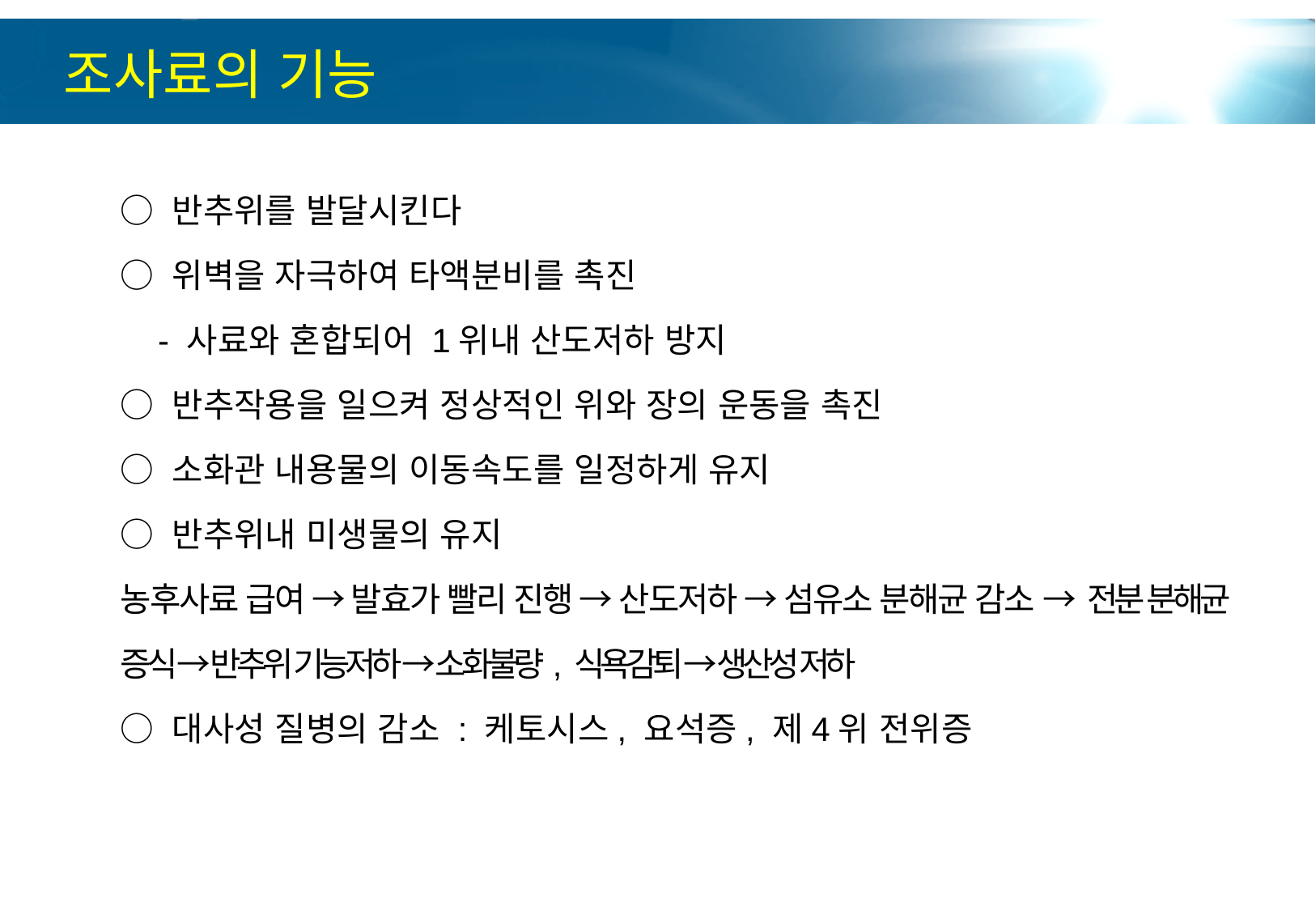

조사료의 기능
○ 반추위를 발달시킨다
○ 위벽을 자극하여 타액분비를 촉진
    - 사료와 혼합되어 1위내 산도저하 방지
○ 반추작용을 일으켜 정상적인 위와 장의 운동을 촉진
○ 소화관 내용물의 이동속도를 일정하게 유지
○ 반추위내 미생물의 유지
농후사료 급여 → 발효가 빨리 진행 → 산도저하 → 섬유소 분해균 감소 → 전분 분해균 증식 → 반추위 기능저하 → 소화불량, 식욕감퇴 → 생산성 저하
○ 대사성 질병의 감소 : 케토시스, 요석증, 제4위 전위증